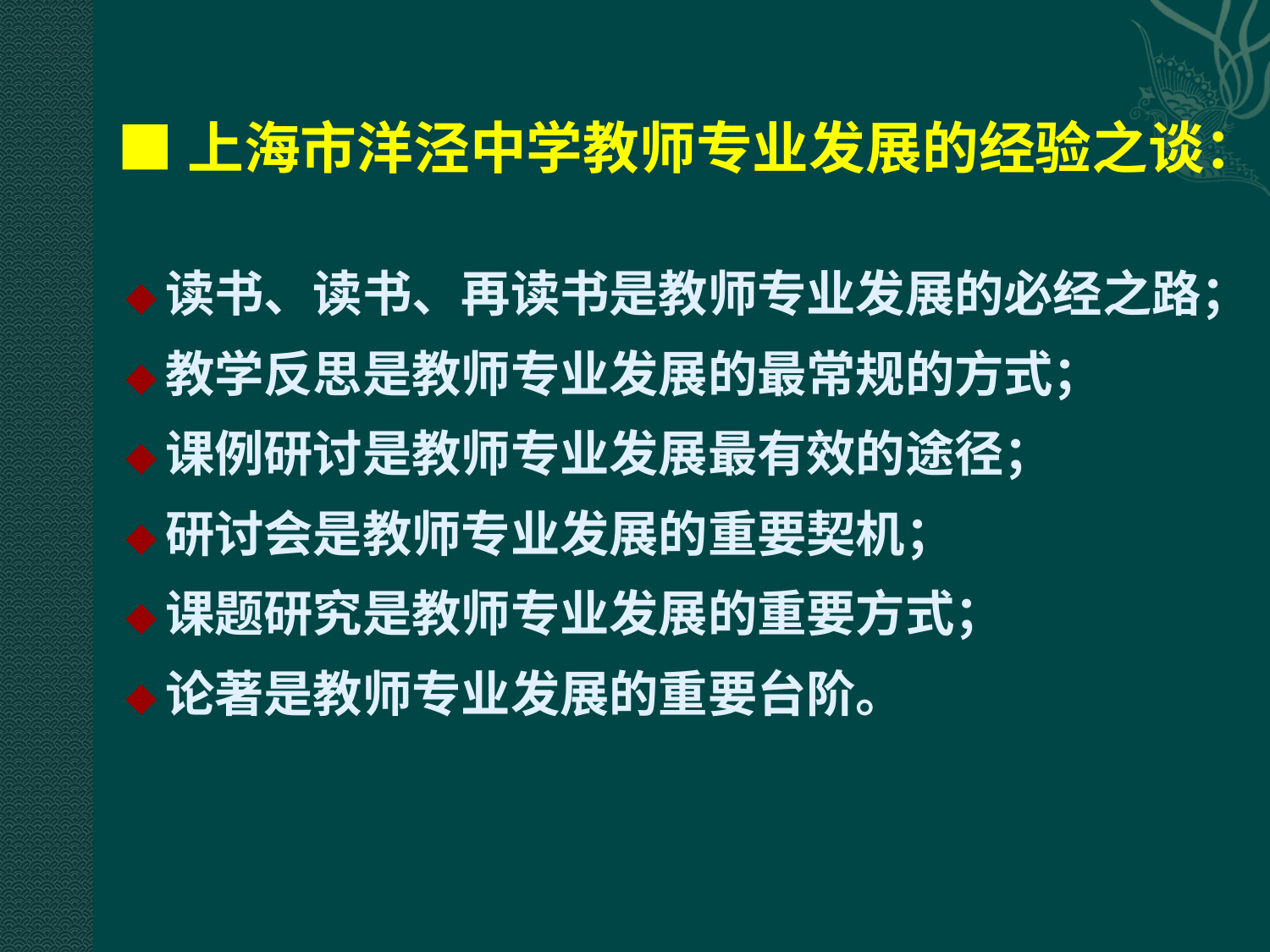

■上海市洋泾中学教师专业发展的经验之谈：
    ◆读书、读书、再读书是教师专业发展的必经之路；
    ◆教学反思是教师专业发展的最常规的方式；
    ◆课例研讨是教师专业发展最有效的途径；
    ◆研讨会是教师专业发展的重要契机；
    ◆课题研究是教师专业发展的重要方式；
    ◆论著是教师专业发展的重要台阶。